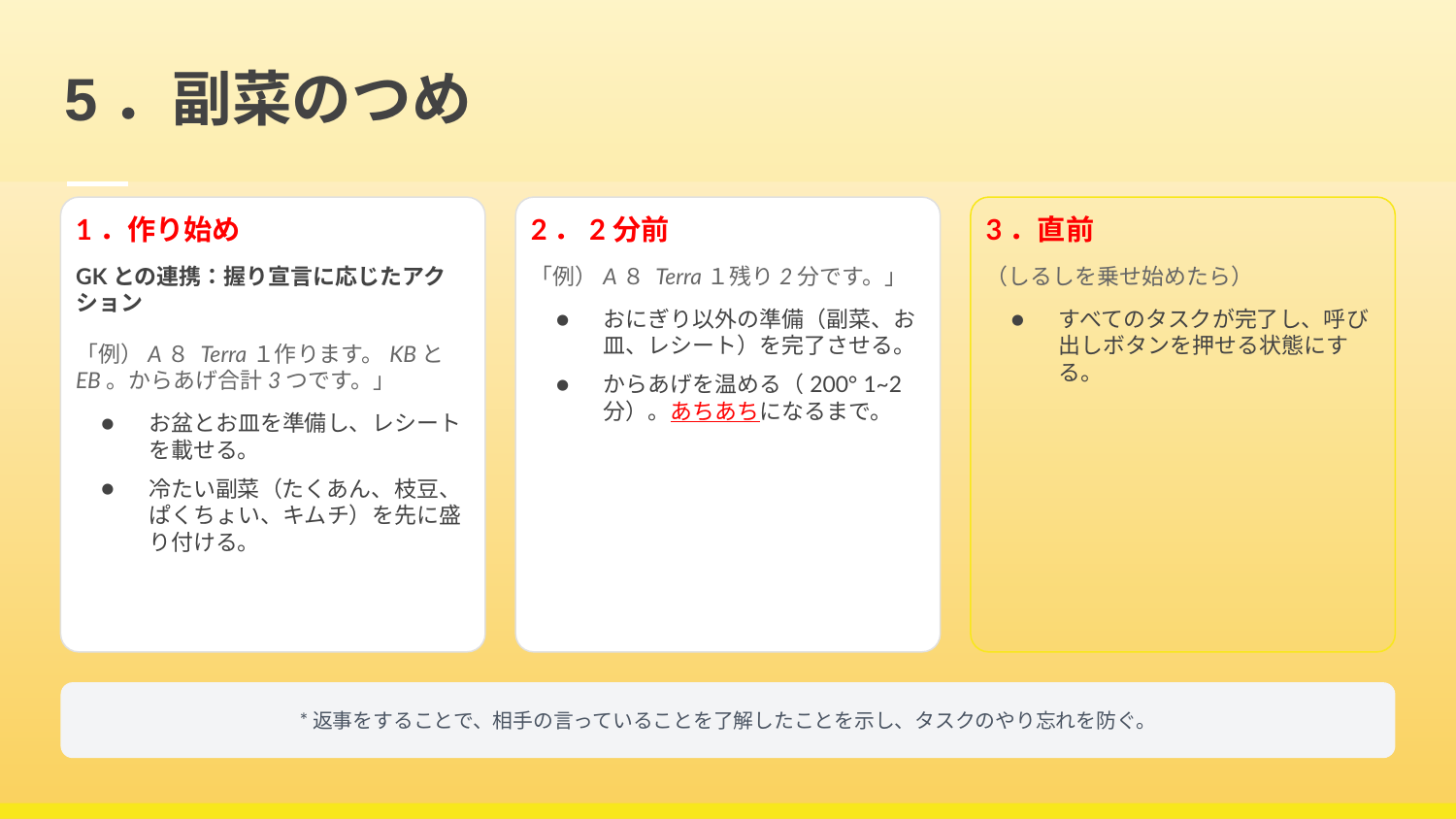

# 5．副菜のつめ

1．作り始め
GKとの連携：握り宣言に応じたアクション
「例）A８ Terra１作ります。KBとEB。からあげ合計3つです。」
お盆とお皿を準備し、レシートを載せる。
冷たい副菜（たくあん、枝豆、ぱくちょい、キムチ）を先に盛り付ける。

2．2分前
「例）A８ Terra１残り2分です。」
おにぎり以外の準備（副菜、お皿、レシート）を完了させる。
からあげを温める（200° 1~2分）。あちあちになるまで。

3．直前
（しるしを乗せ始めたら）
すべてのタスクが完了し、呼び出しボタンを押せる状態にする。

*返事をすることで、相手の言っていることを了解したことを示し、タスクのやり忘れを防ぐ。